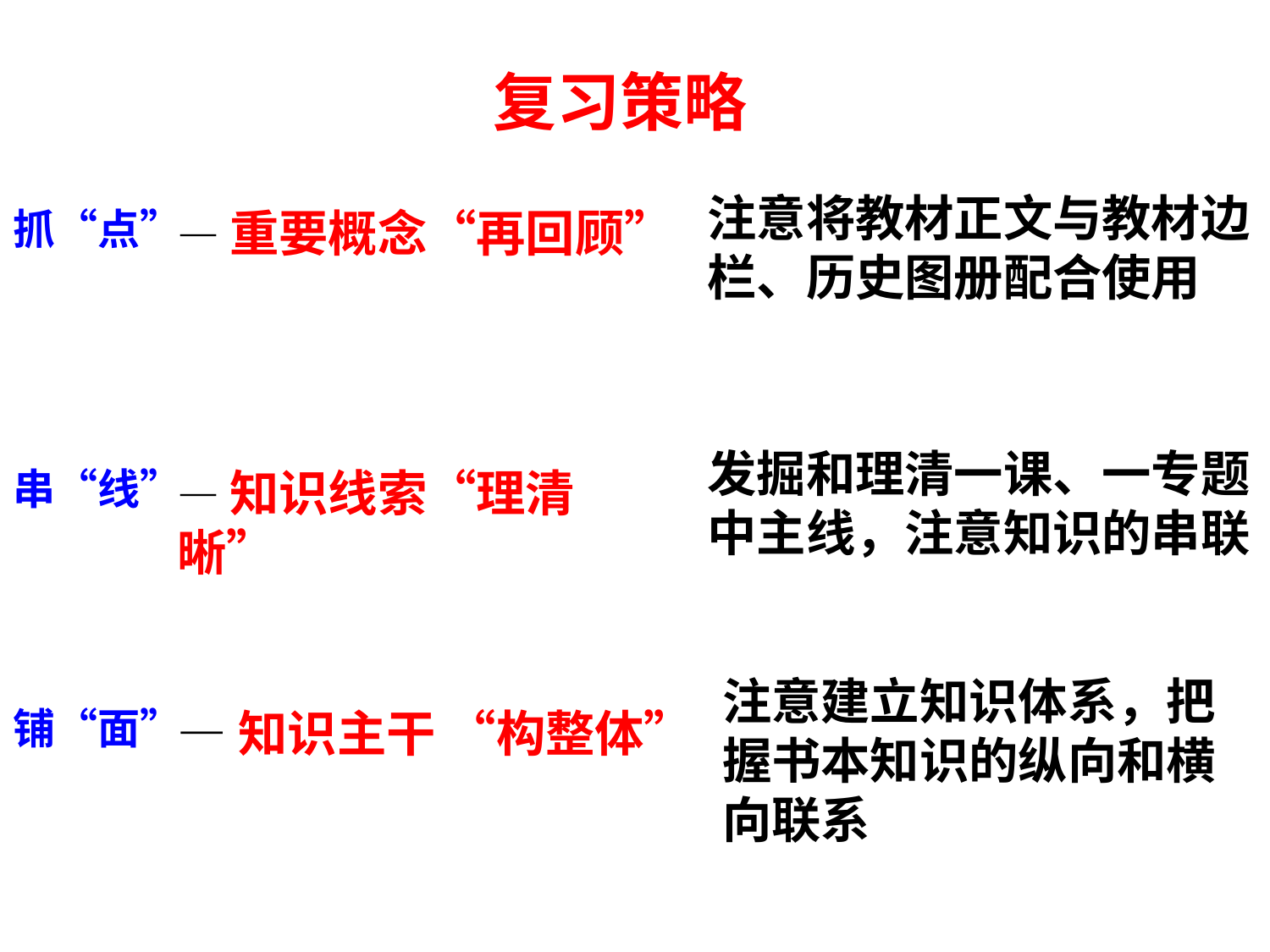

复习策略
注意将教材正文与教材边栏、历史图册配合使用
抓“点”
—重要概念“再回顾”
发掘和理清一课、一专题中主线，注意知识的串联
串“线”
—知识线索“理清晰”
注意建立知识体系，把握书本知识的纵向和横向联系
铺“面”
—知识主干 “构整体”